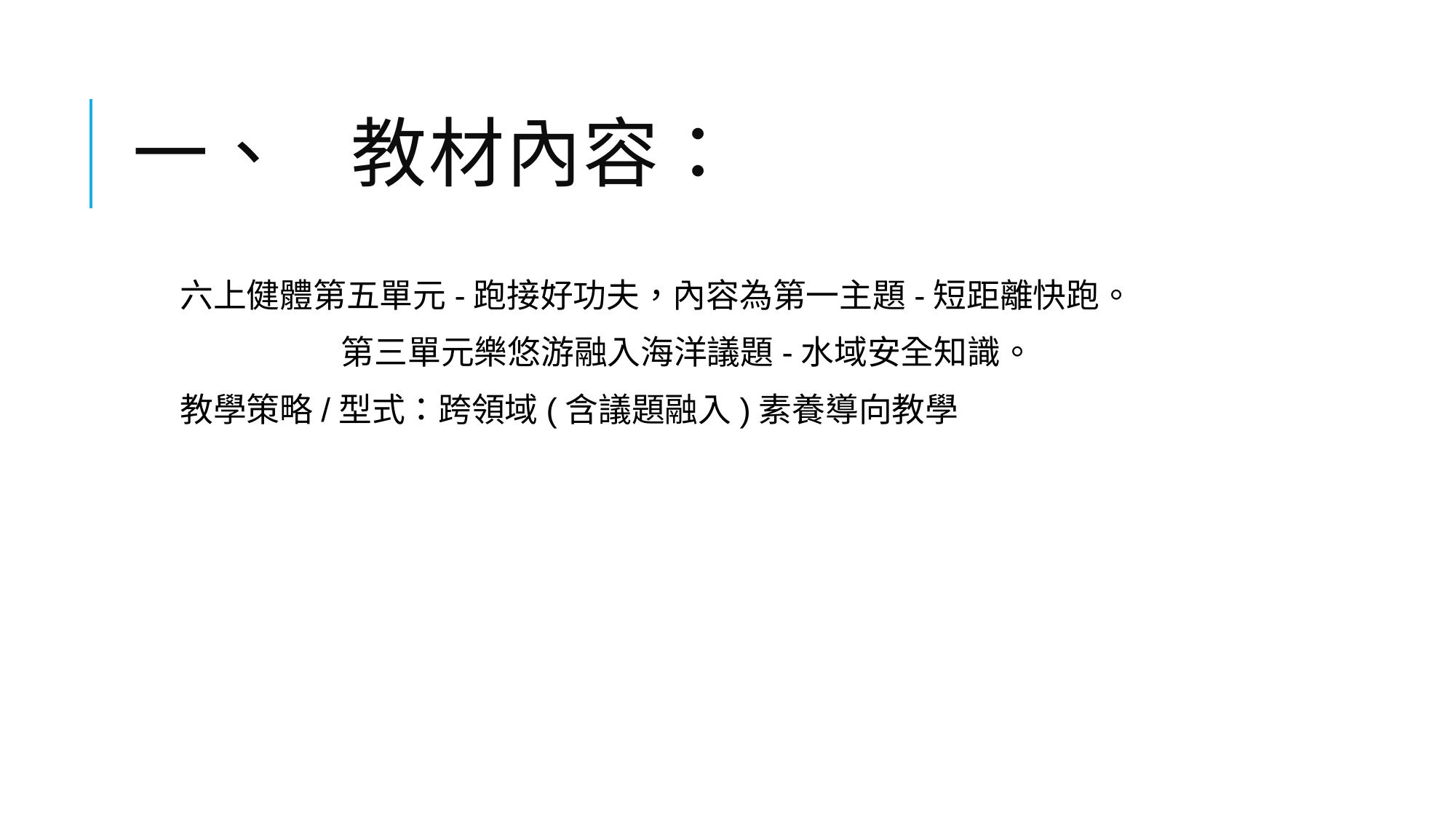

# 一、	教材內容：
六上健體第五單元-跑接好功夫，內容為第一主題-短距離快跑。
                      第三單元樂悠游融入海洋議題-水域安全知識。
教學策略/型式：跨領域(含議題融入)素養導向教學